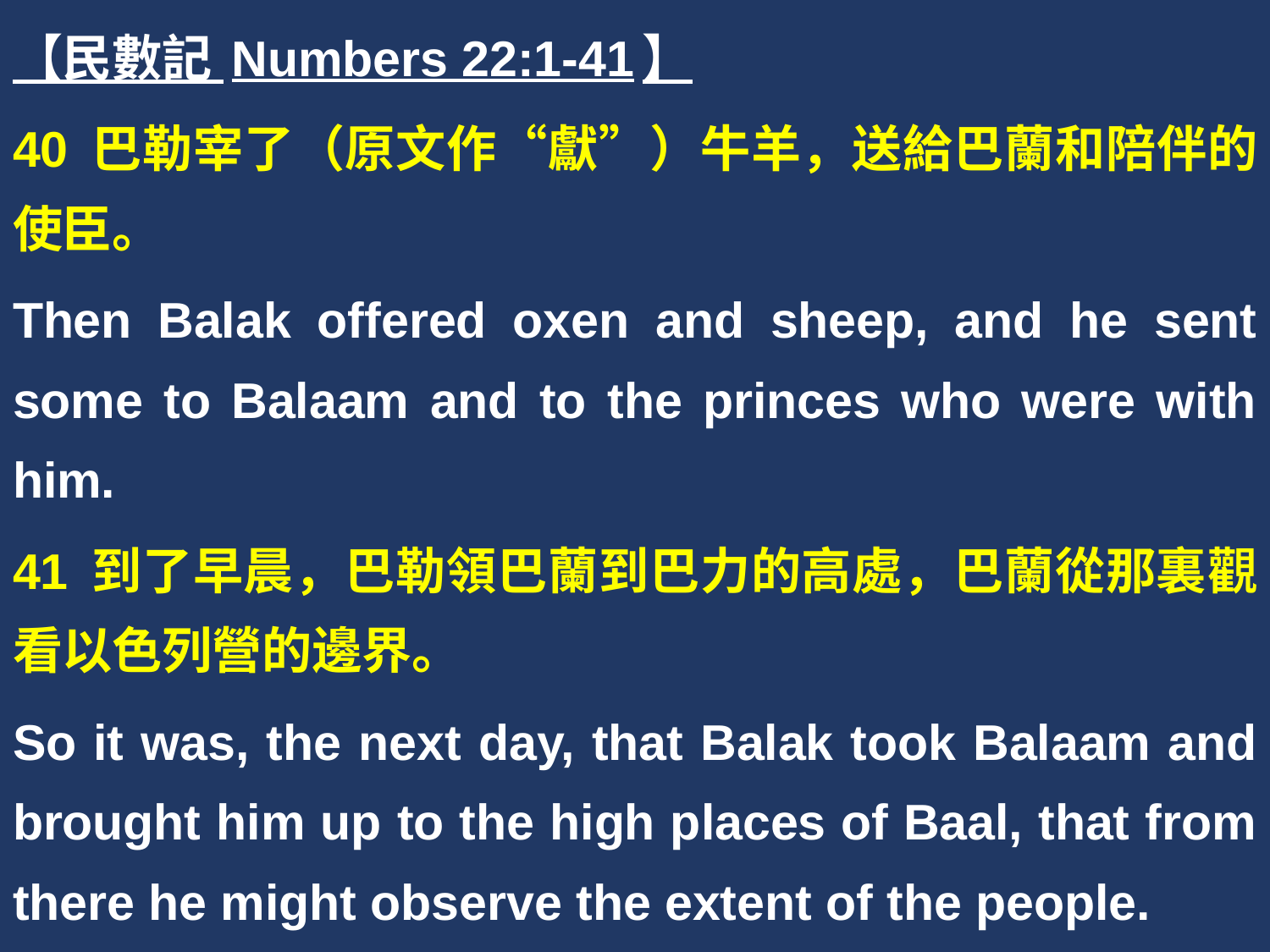

【民數記 Numbers 22:1-41】
40 巴勒宰了（原文作“獻”）牛羊，送給巴蘭和陪伴的使臣。
Then Balak offered oxen and sheep, and he sent some to Balaam and to the princes who were with him.
41 到了早晨，巴勒領巴蘭到巴力的高處，巴蘭從那裏觀看以色列營的邊界。
So it was, the next day, that Balak took Balaam and brought him up to the high places of Baal, that from there he might observe the extent of the people.